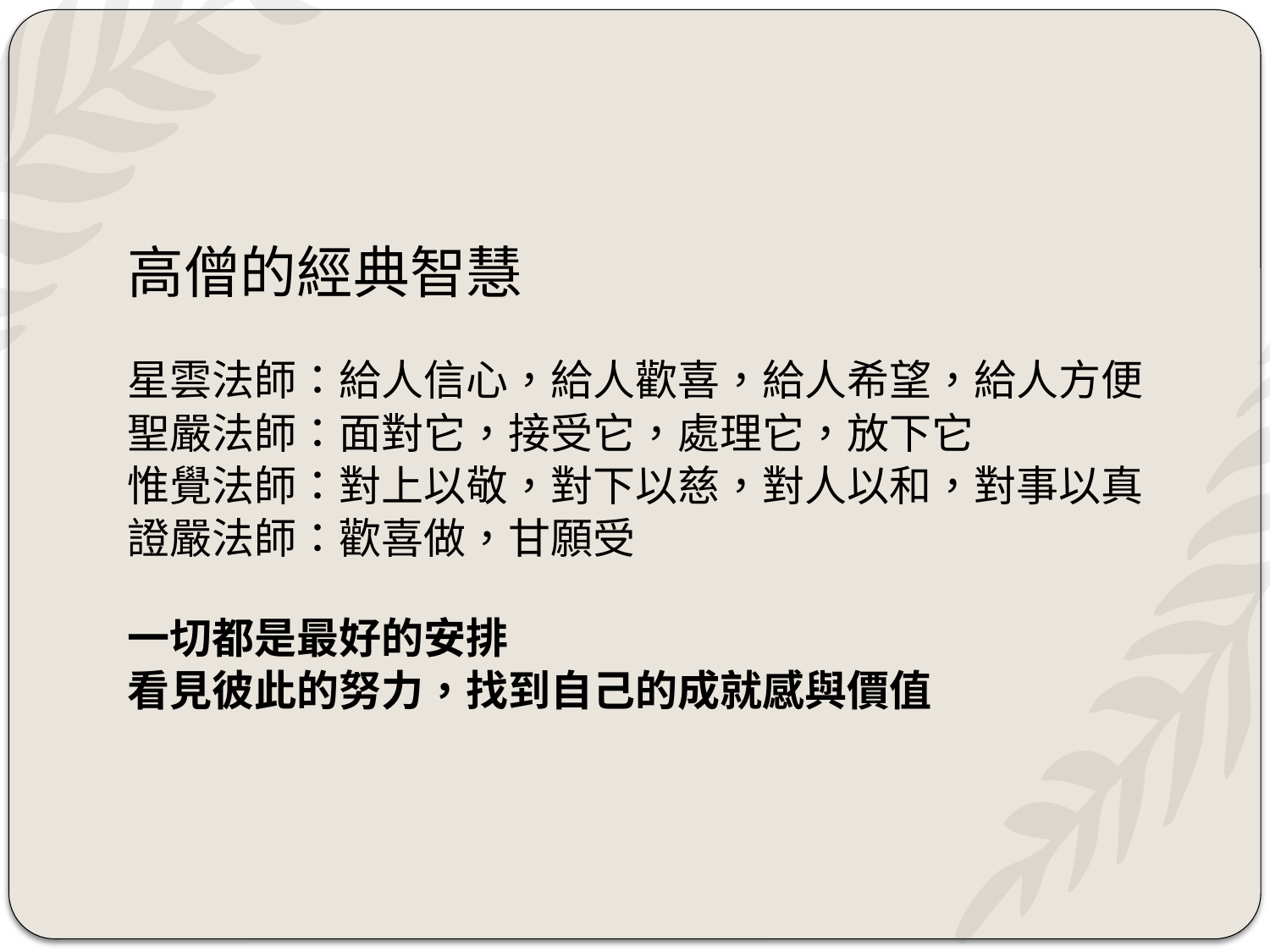

高僧的經典智慧

星雲法師：給人信心，給人歡喜，給人希望，給人方便
聖嚴法師：面對它，接受它，處理它，放下它
惟覺法師：對上以敬，對下以慈，對人以和，對事以真
證嚴法師：歡喜做，甘願受

一切都是最好的安排
看見彼此的努力，找到自己的成就感與價值